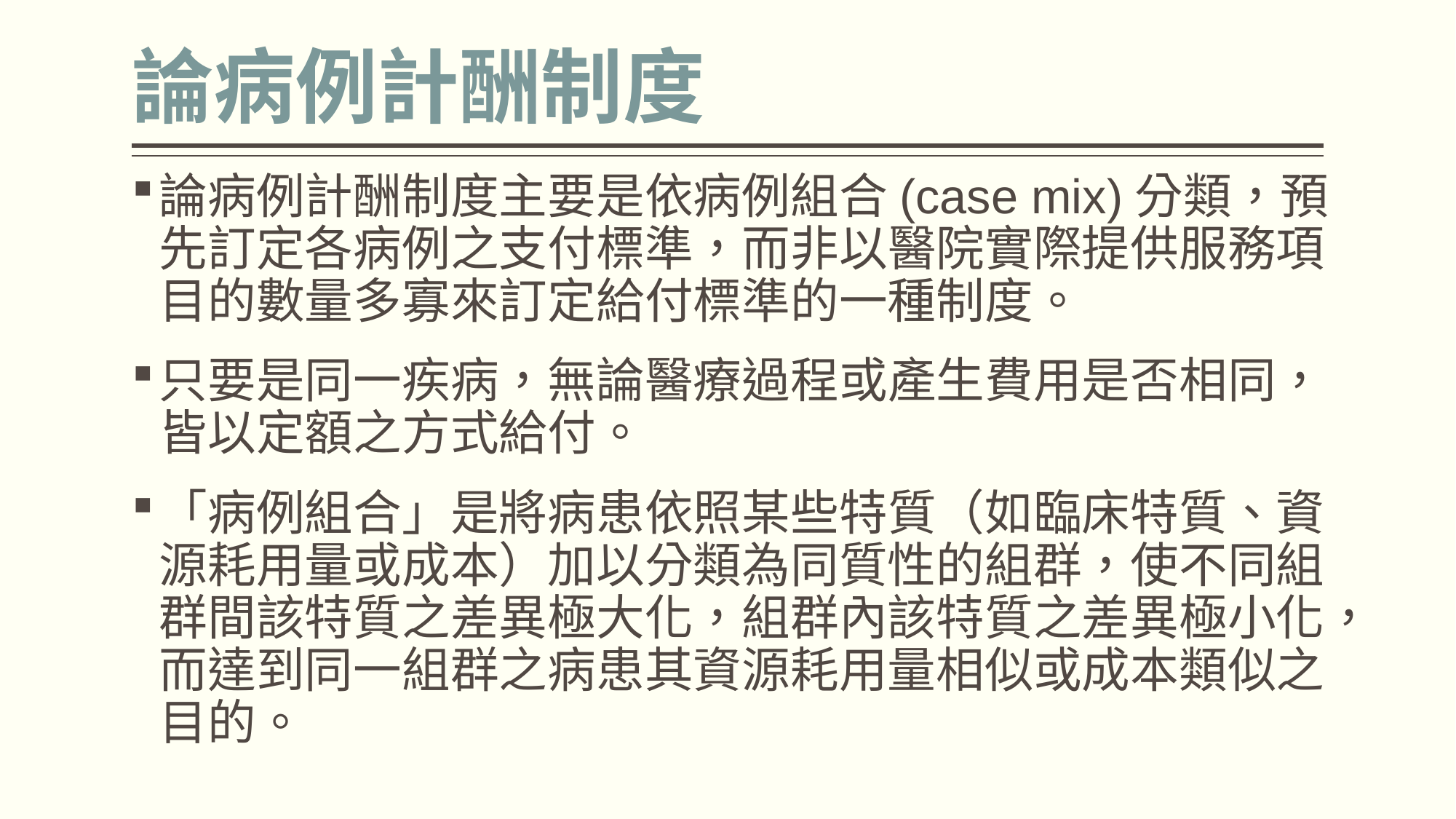

# 論病例計酬制度
論病例計酬制度主要是依病例組合(case mix)分類，預先訂定各病例之支付標準，而非以醫院實際提供服務項目的數量多寡來訂定給付標準的一種制度。
只要是同一疾病，無論醫療過程或產生費用是否相同，皆以定額之方式給付。
「病例組合」是將病患依照某些特質（如臨床特質、資源耗用量或成本）加以分類為同質性的組群，使不同組群間該特質之差異極大化，組群內該特質之差異極小化，而達到同一組群之病患其資源耗用量相似或成本類似之目的。